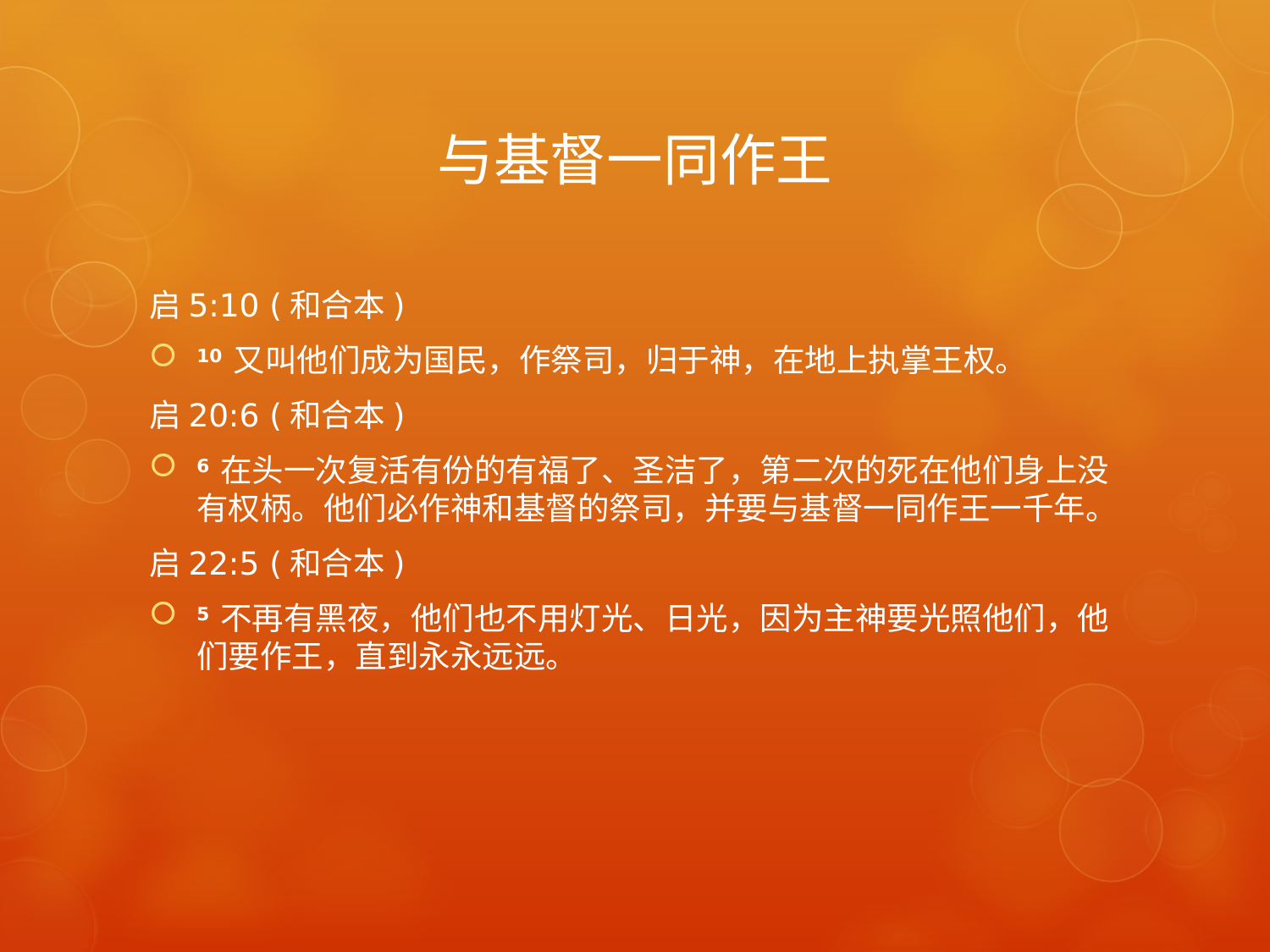

# 与基督一同作王
启5:10 (和合本)
10 又叫他们成为国民，作祭司，归于神，在地上执掌王权。
启20:6 (和合本)
6 在头一次复活有份的有福了、圣洁了，第二次的死在他们身上没有权柄。他们必作神和基督的祭司，并要与基督一同作王一千年。
启22:5 (和合本)
5 不再有黑夜，他们也不用灯光、日光，因为主神要光照他们，他们要作王，直到永永远远。